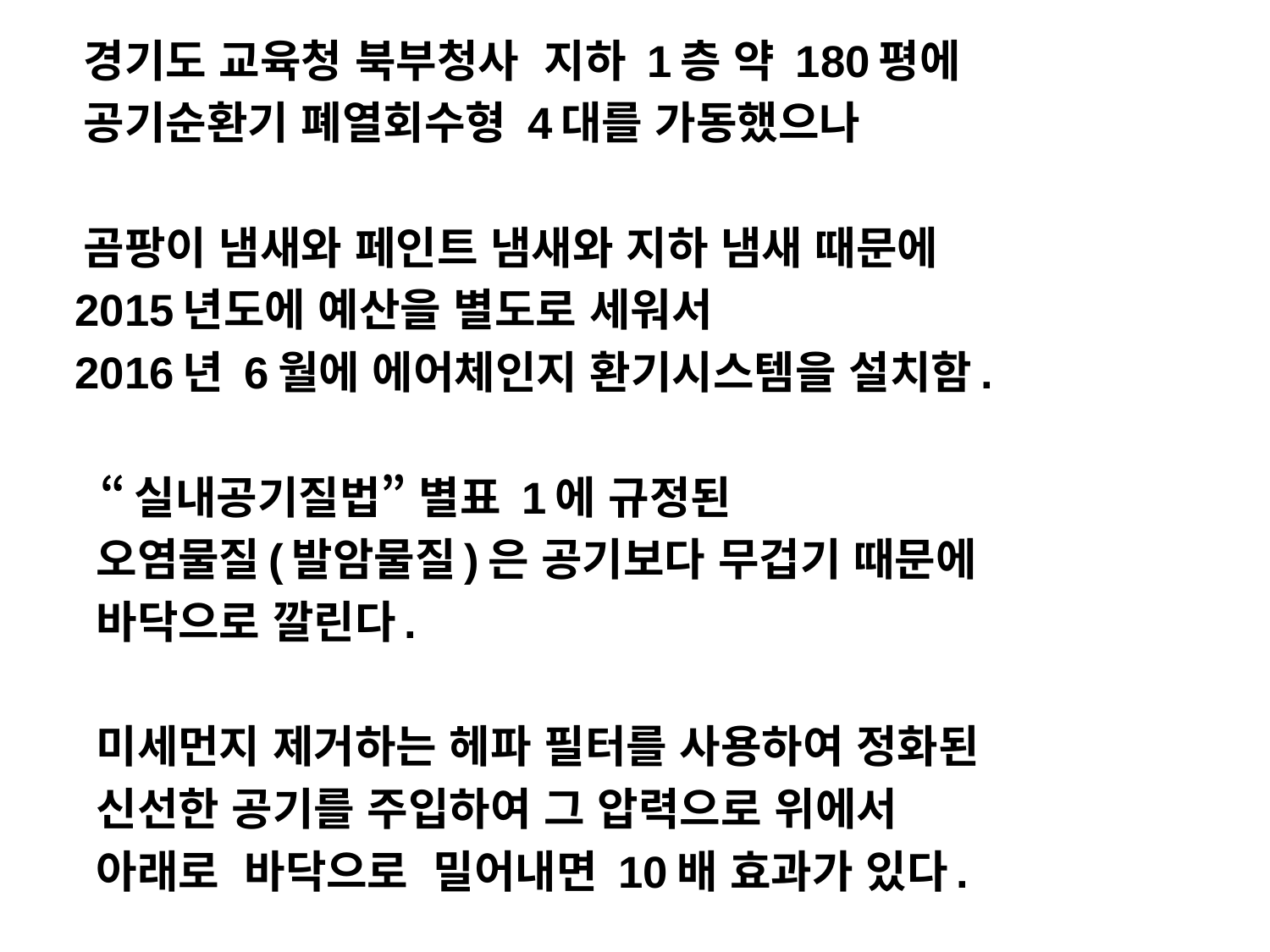

경기도 교육청 북부청사  지하 1층 약 180평에
   공기순환기 폐열회수형 4대를 가동했으나

   곰팡이 냄새와 페인트 냄새와 지하 냄새 때문에
   2015년도에 예산을 별도로 세워서
   2016년 6월에 에어체인지 환기시스템을 설치함.

     “실내공기질법” 별표 1에 규정된
    오염물질(발암물질)은 공기보다 무겁기 때문에
    바닥으로 깔린다.

    미세먼지 제거하는 헤파 필터를 사용하여 정화된
    신선한 공기를 주입하여 그 압력으로 위에서
    아래로  바닥으로  밀어내면 10배 효과가 있다.